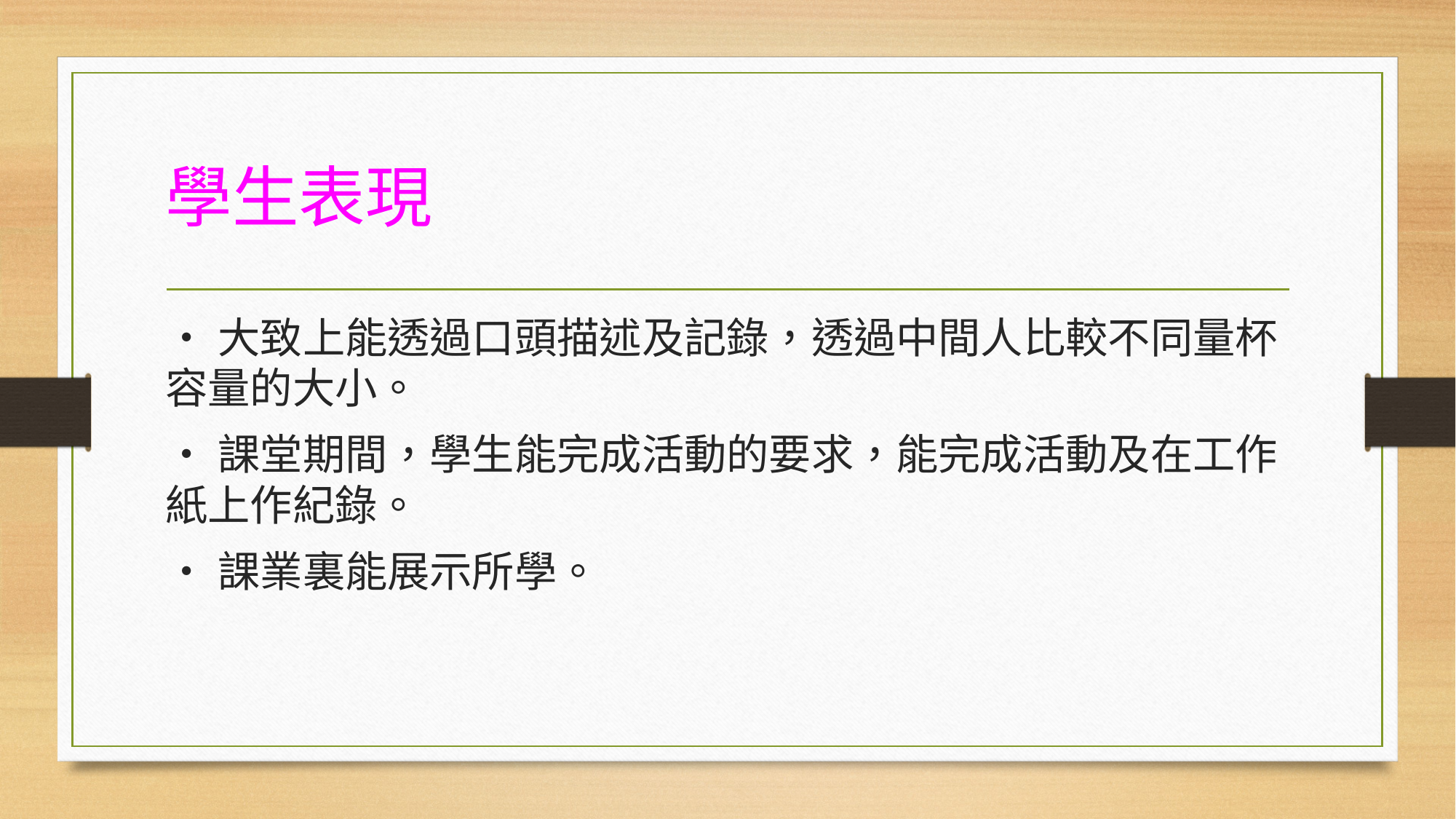

# 學生表現
•大致上能透過口頭描述及記錄，透過中間人比較不同量杯容量的大小。
•課堂期間，學生能完成活動的要求，能完成活動及在工作紙上作紀錄。
•課業裏能展示所學。